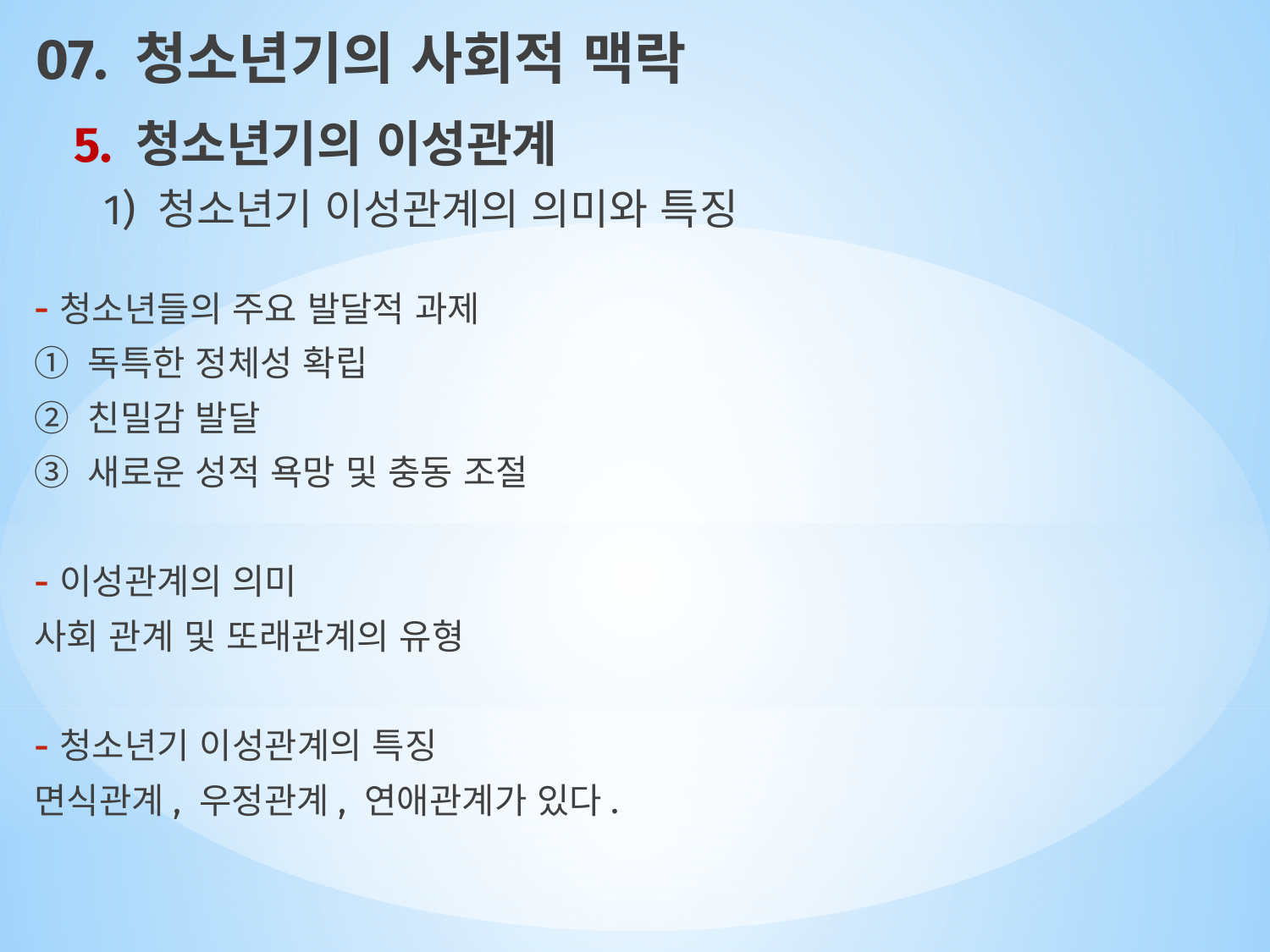

07. 청소년기의 사회적 맥락
5. 청소년기의 이성관계
1) 청소년기 이성관계의 의미와 특징
청소년들의 주요 발달적 과제
① 독특한 정체성 확립
② 친밀감 발달
③ 새로운 성적 욕망 및 충동 조절

이성관계의 의미
사회 관계 및 또래관계의 유형

청소년기 이성관계의 특징
면식관계, 우정관계, 연애관계가 있다.